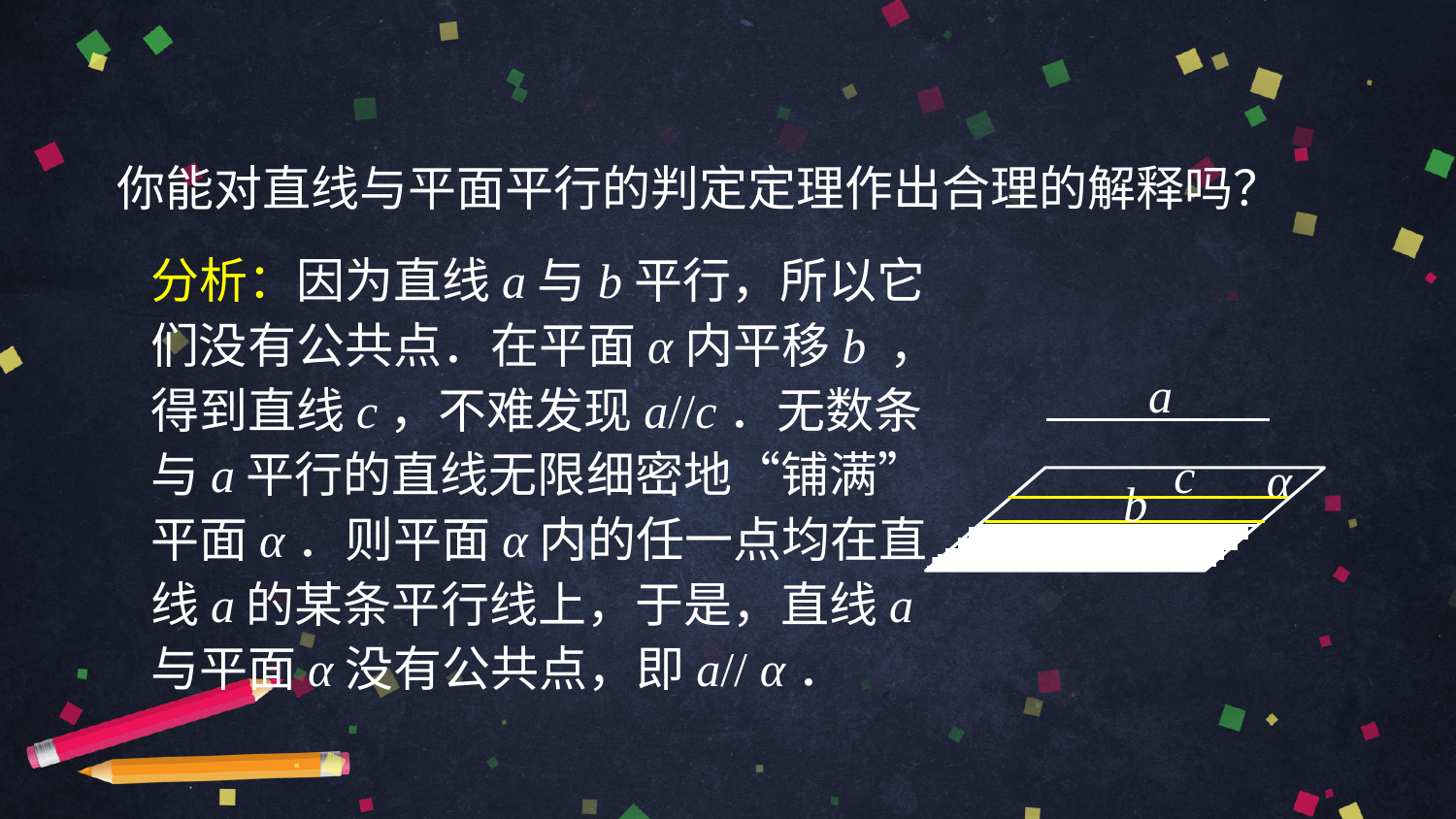

你能对直线与平面平行的判定定理作出合理的解释吗？
分析：因为直线a与b平行，所以它们没有公共点．在平面α内平移b ，得到直线c，不难发现a//c．无数条与a平行的直线无限细密地“铺满”平面α．则平面α内的任一点均在直线a的某条平行线上，于是，直线a与平面α没有公共点，即a// α．

a
α
b

c